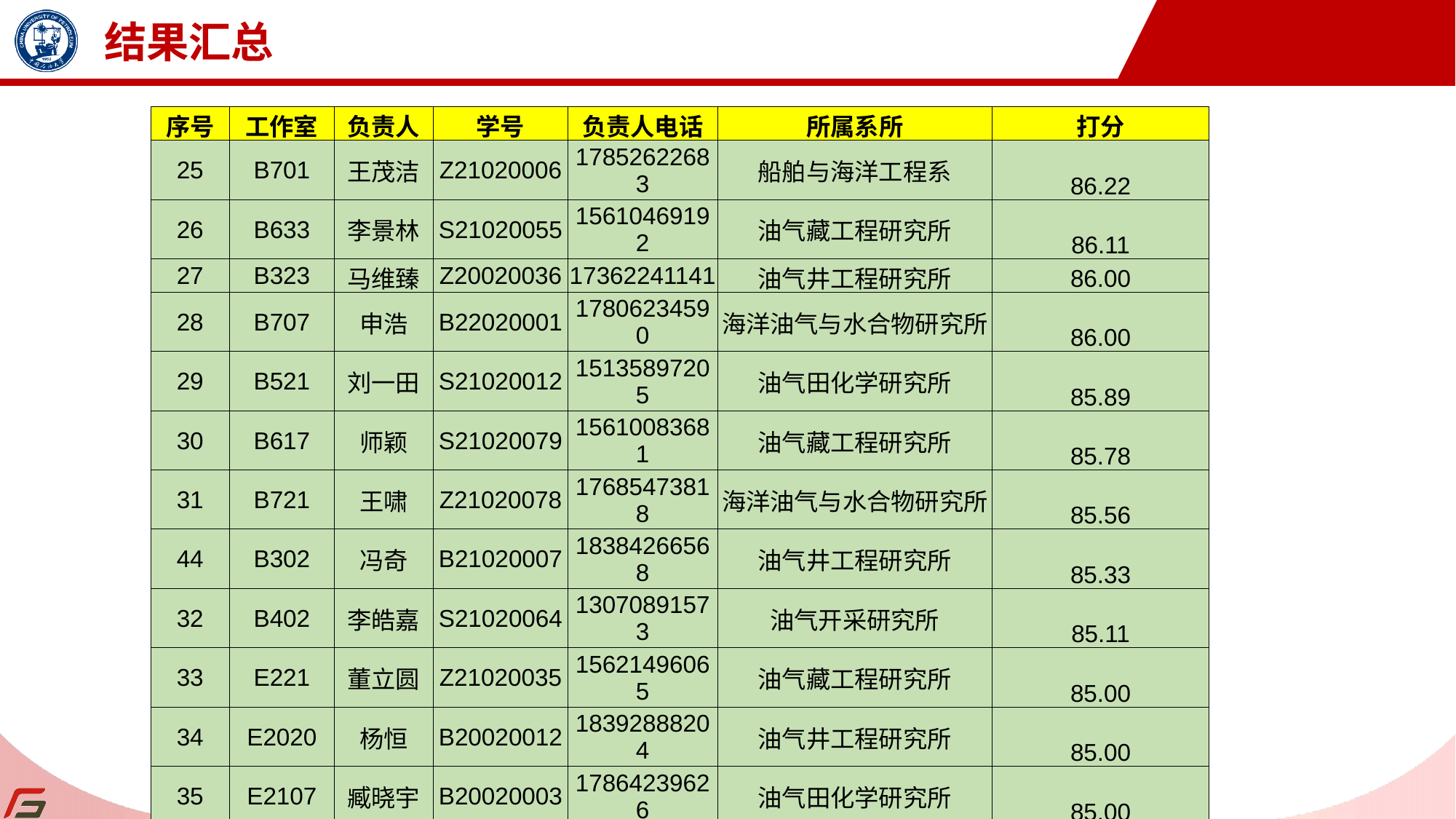

结果汇总
| 序号 | 工作室 | 负责人 | 学号 | 负责人电话 | 所属系所 | 打分 |
| --- | --- | --- | --- | --- | --- | --- |
| 25 | B701 | 王茂洁 | Z21020006 | 17852622683 | 船舶与海洋工程系 | 86.22 |
| 26 | B633 | 李景林 | S21020055 | 15610469192 | 油气藏工程研究所 | 86.11 |
| 27 | B323 | 马维臻 | Z20020036 | 17362241141 | 油气井工程研究所 | 86.00 |
| 28 | B707 | 申浩 | B22020001 | 17806234590 | 海洋油气与水合物研究所 | 86.00 |
| 29 | B521 | 刘一田 | S21020012 | 15135897205 | 油气田化学研究所 | 85.89 |
| 30 | B617 | 师颖 | S21020079 | 15610083681 | 油气藏工程研究所 | 85.78 |
| 31 | B721 | 王啸 | Z21020078 | 17685473818 | 海洋油气与水合物研究所 | 85.56 |
| 44 | B302 | 冯奇 | B21020007 | 18384266568 | 油气井工程研究所 | 85.33 |
| 32 | B402 | 李皓嘉 | S21020064 | 13070891573 | 油气开采研究所 | 85.11 |
| 33 | E221 | 董立圆 | Z21020035 | 15621496065 | 油气藏工程研究所 | 85.00 |
| 34 | E2020 | 杨恒 | B20020012 | 18392888204 | 油气井工程研究所 | 85.00 |
| 35 | E2107 | 臧晓宇 | B20020003 | 17864239626 | 油气田化学研究所 | 85.00 |
| 36 | 特C209 | 杨俊超 | B21020072 | 17864268756 | 油气井工程研究所 | 85.00 |
| 37 | B637 | 徐庆法 | Z21020042 | 17862109738 | 油气藏工程研究所 | 84.89 |
| 38 | E1907 | 李培含 | S21020140 | 17860758828 | 油气田化学研究所 | 84.67 |
| 39 | B727 | 王一帆 | S21020015 | 15206664495 | 油气井工程研究所 | 84.56 |
| 40 | B709 | 陈刚 | B22020005 | 18858387579 | 海洋油气与水合物研究所 | 84.33 |
| 41 | B427 | 王凯 | B20020043 | 13689288083 | 油气开采研究所 | 83.89 |
| 42 | B729 | 戴勤洋 | B21020078 | 18883398659 | 油气藏工程研究所 | 83.67 |